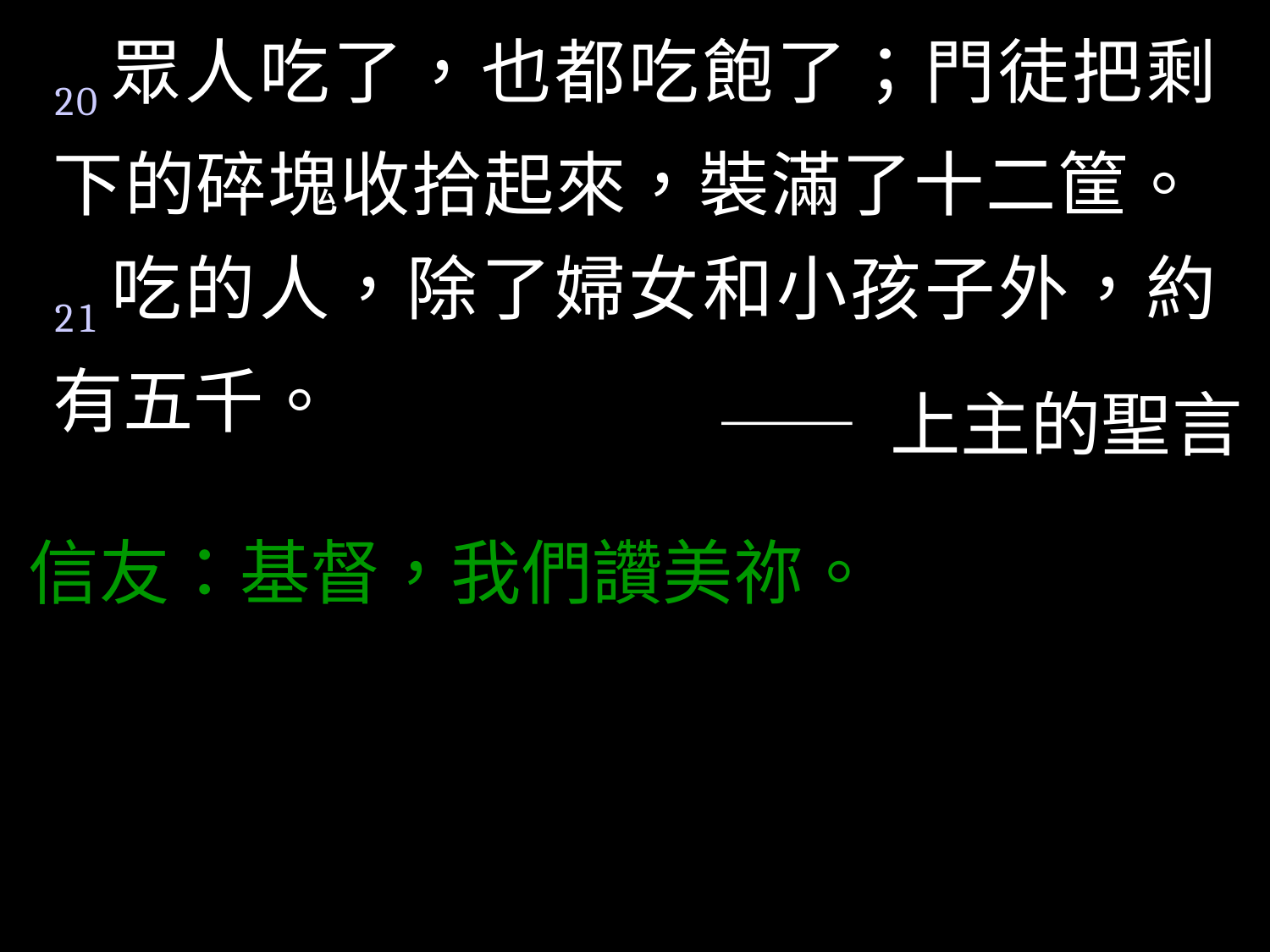

20眾人吃了，也都吃飽了；門徒把剩下的碎塊收拾起來，裝滿了十二筐。21吃的人，除了婦女和小孩子外，約有五千。
14我的弟
兄們，如果有人說自己有信德，卻沒有行為來證實，有什麼益處呢？那信德能救他嗎？15假設有弟兄或姐妹，衣不蔽體，食不果腹，
—— 上主的聖言
—— 上主的聖言
信友：感謝天主。
信友：基督，我們讚美祢。
—— 上主的聖言
信友：感謝天主。